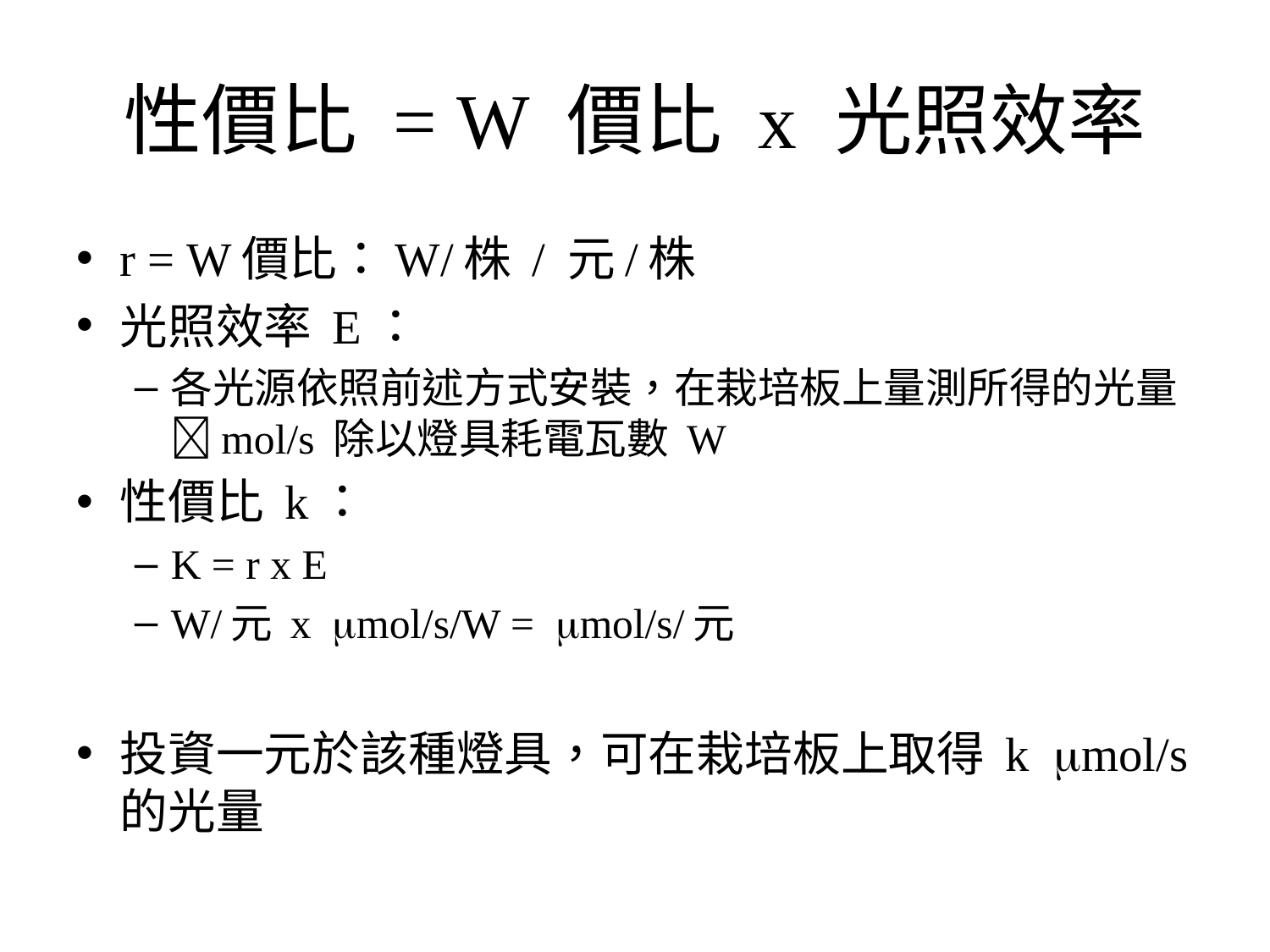

# 性價比 = W 價比 x 光照效率
r = W價比：W/株 / 元/株
光照效率 E：
各光源依照前述方式安裝，在栽培板上量測所得的光量 μmol/s 除以燈具耗電瓦數 W
性價比 k：
K = r x E
W/元 x  μmol/s/W =  μmol/s/元

投資一元於該種燈具，可在栽培板上取得 k  μmol/s 的光量